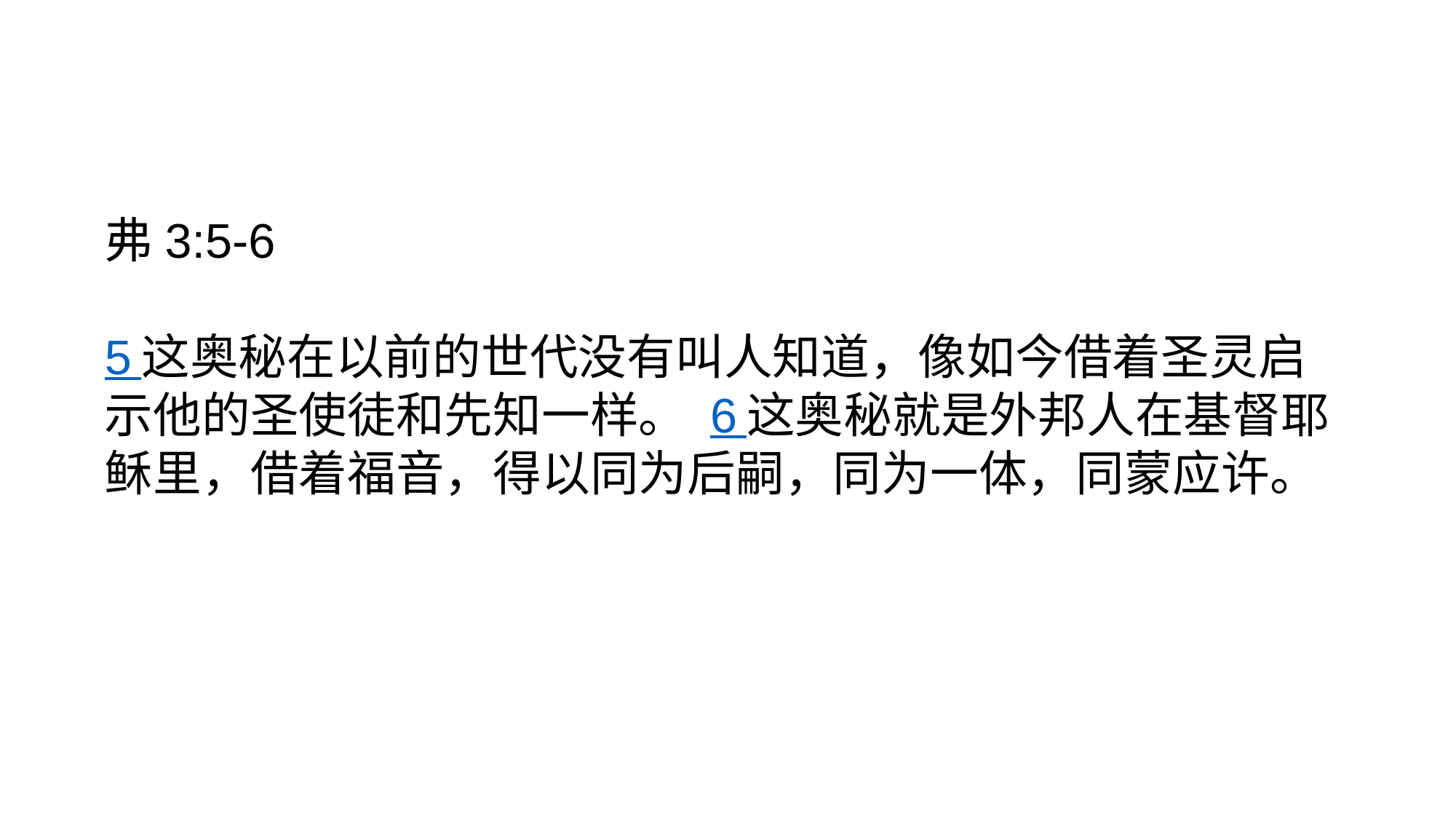

弗3:5-6

5 这奥秘在以前的世代没有叫人知道，像如今借着圣灵启示他的圣使徒和先知一样。 6 这奥秘就是外邦人在基督耶稣里，借着福音，得以同为后嗣，同为一体，同蒙应许。